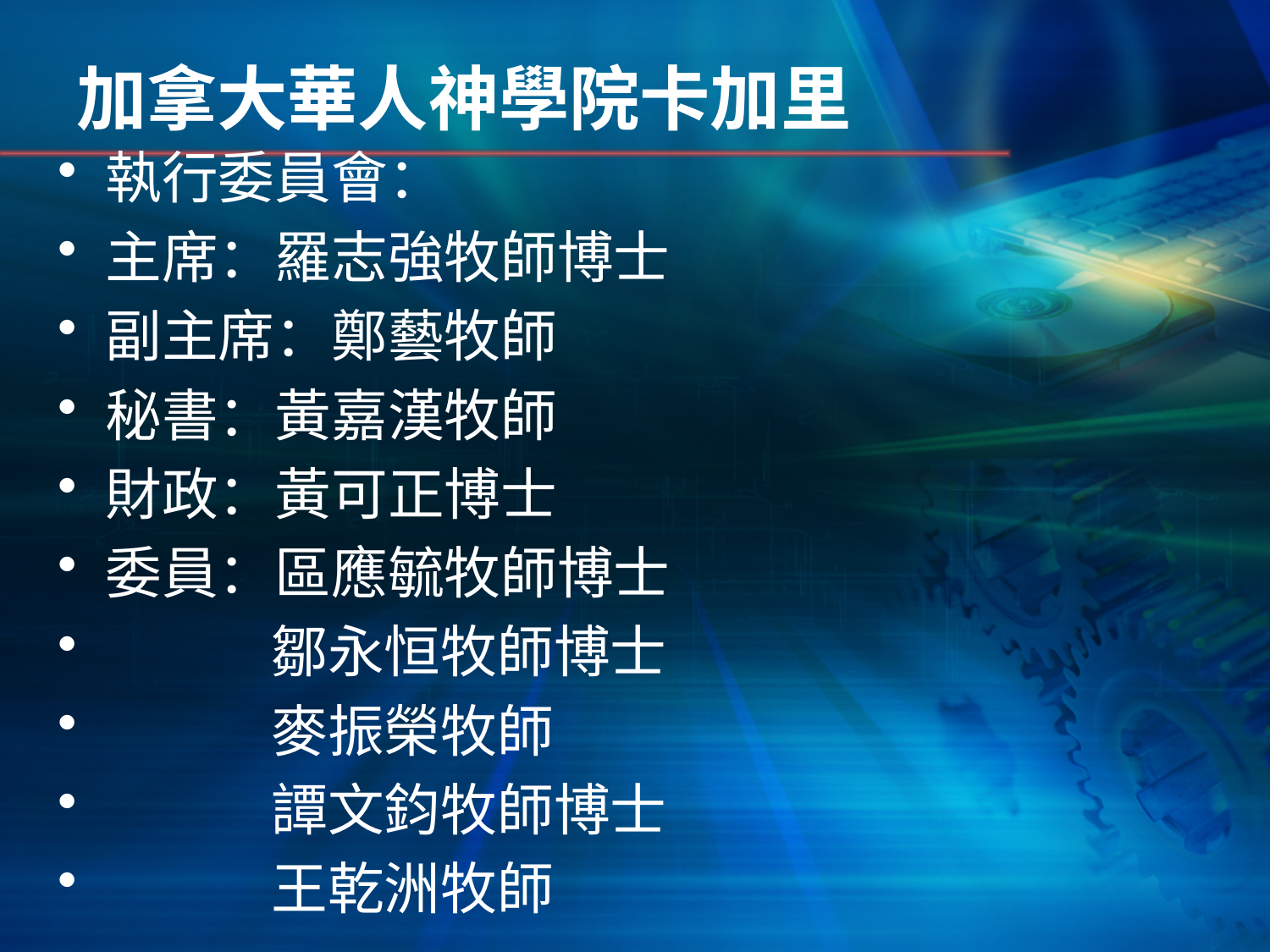

# 加拿大華人神學院卡加里
執行委員會：
主席：羅志強牧師博士
副主席：鄭藝牧師
秘書：黃嘉漢牧師
財政：黃可正博士
委員：區應毓牧師博士
            鄒永恒牧師博士
            麥振榮牧師
            譚文鈞牧師博士
            王乾洲牧師